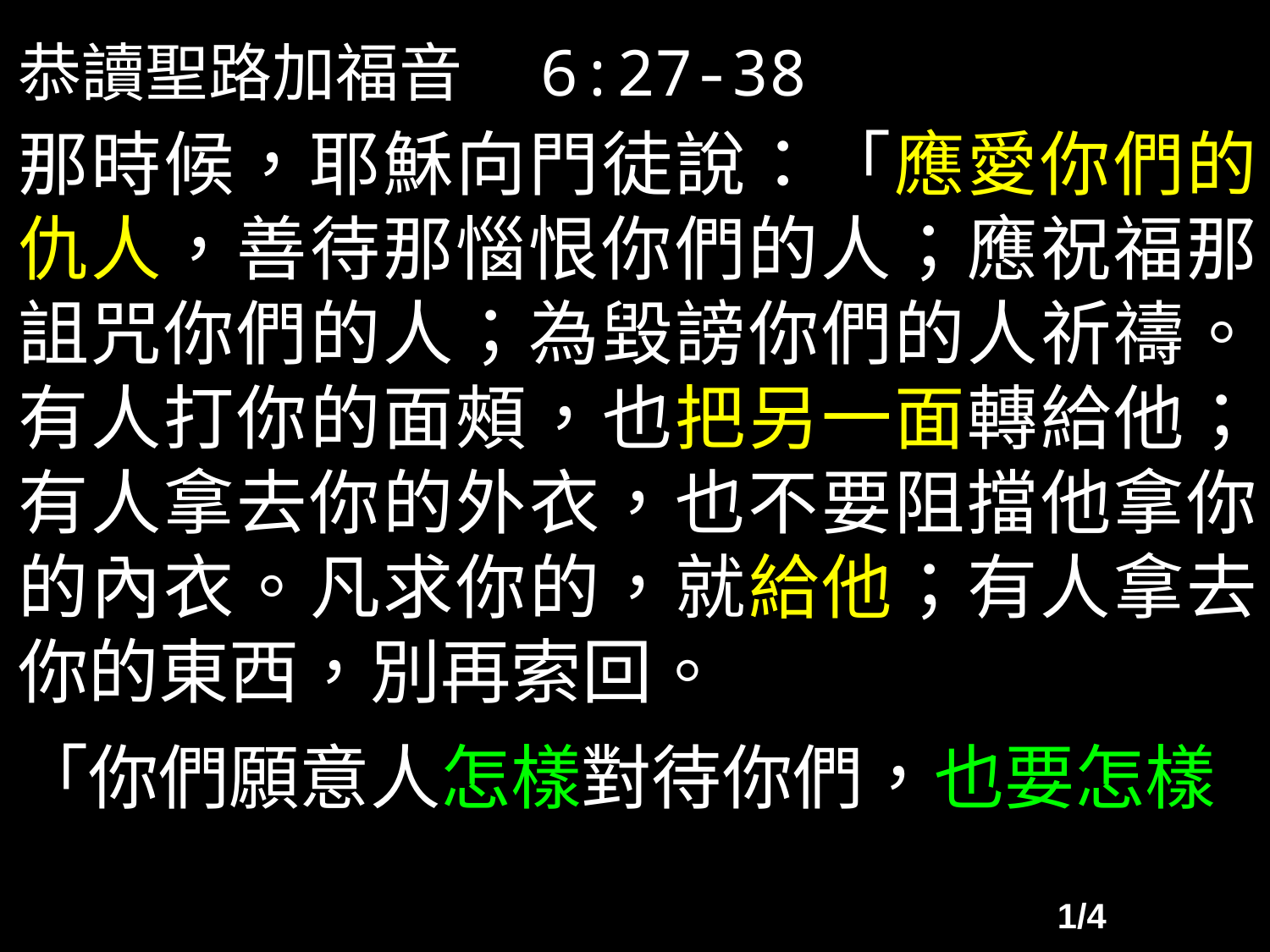

恭讀聖路加福音　6:27-38
那時候，耶穌向門徒說：「應愛你們的仇人，善待那惱恨你們的人；應祝福那詛咒你們的人；為毀謗你們的人祈禱。有人打你的面頰，也把另一面轉給他；有人拿去你的外衣，也不要阻擋他拿你的內衣。凡求你的，就給他；有人拿去你的東西，別再索回。
「你們願意人怎樣對待你們，也要怎樣
1/4